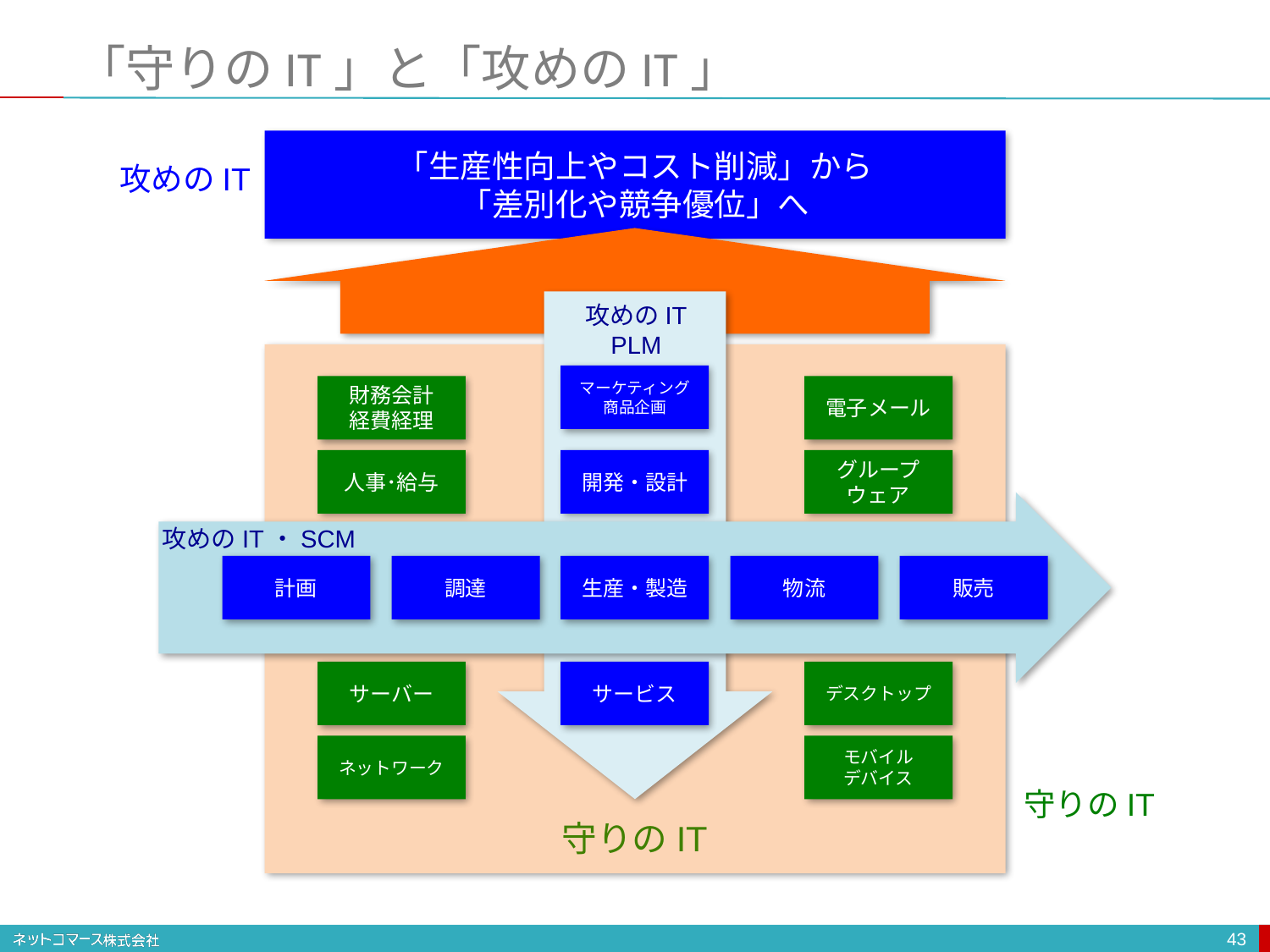

# 「守りのIT」と「攻めのIT」
「生産性向上やコスト削減」から
「差別化や競争優位」へ
攻めのIT

攻めのIT
PLM

マーケティング
商品企画
財務会計
経費経理
電子メール
人事･給与
開発・設計
グループ
ウェア

攻めのIT・SCM
計画
調達
生産・製造
物流
販売
サーバー
サービス
デスクトップ
ネットワーク
モバイル
デバイス
守りのIT
守りのIT
43